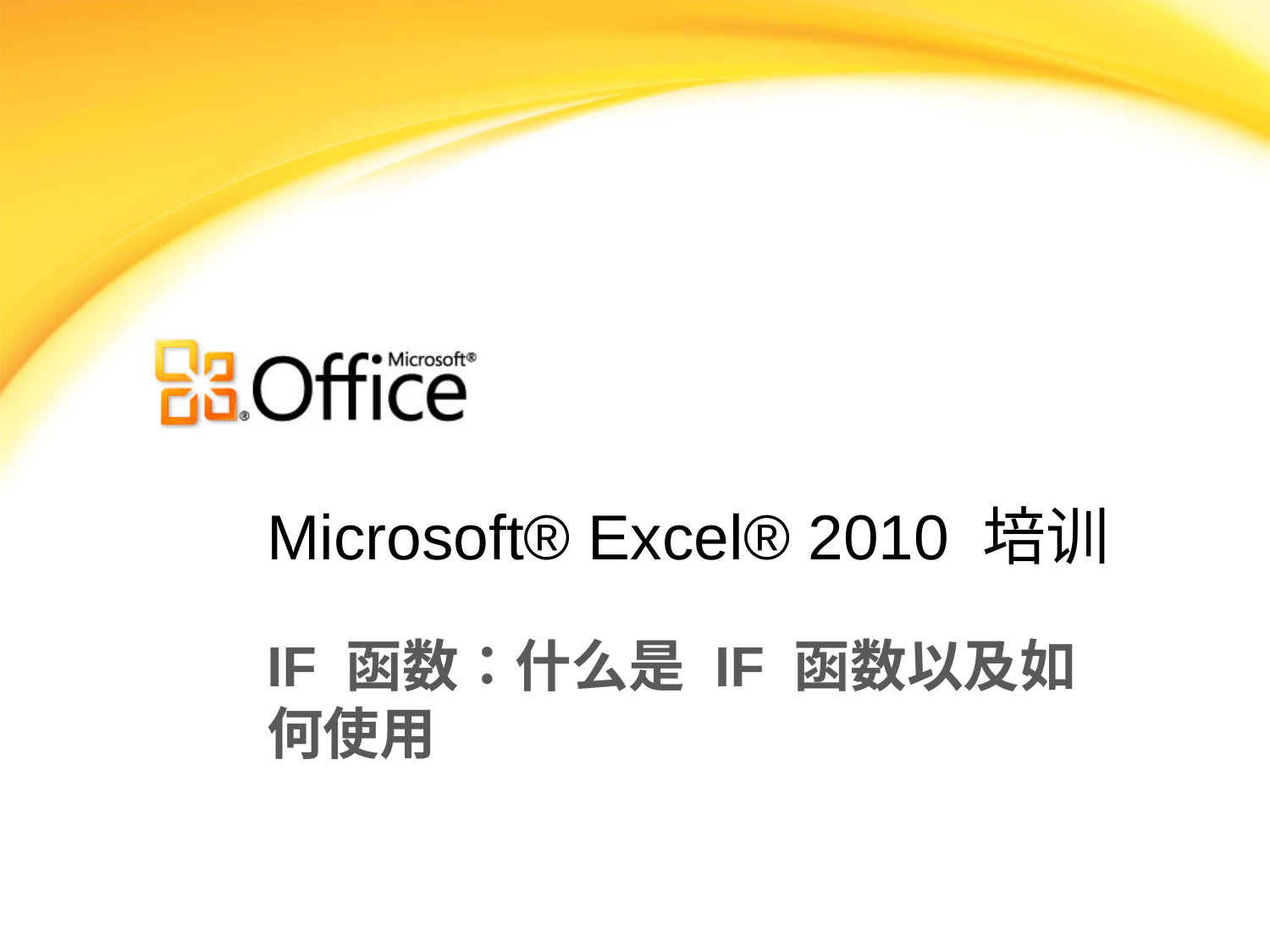

# Microsoft® Excel® 2010 培训
IF 函数：什么是 IF 函数以及如何使用